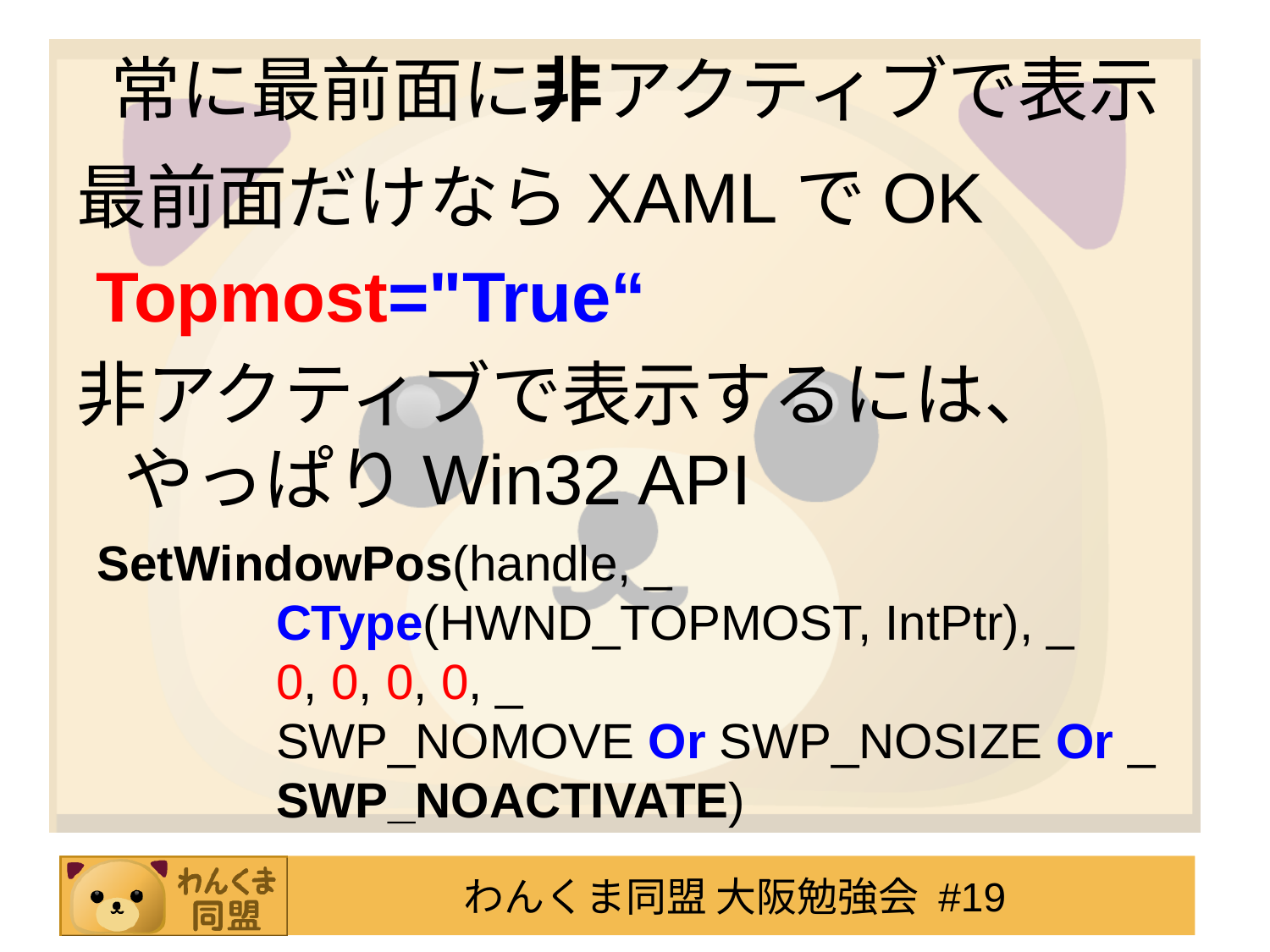

# 常に最前面に非アクティブで表示
最前面だけならXAMLでOK
 Topmost="True“
非アクティブで表示するには、やっぱりWin32 API

SetWindowPos(handle, _
             CType(HWND_TOPMOST, IntPtr), _
             0, 0, 0, 0, _
             SWP_NOMOVE Or SWP_NOSIZE Or _
             SWP_NOACTIVATE)